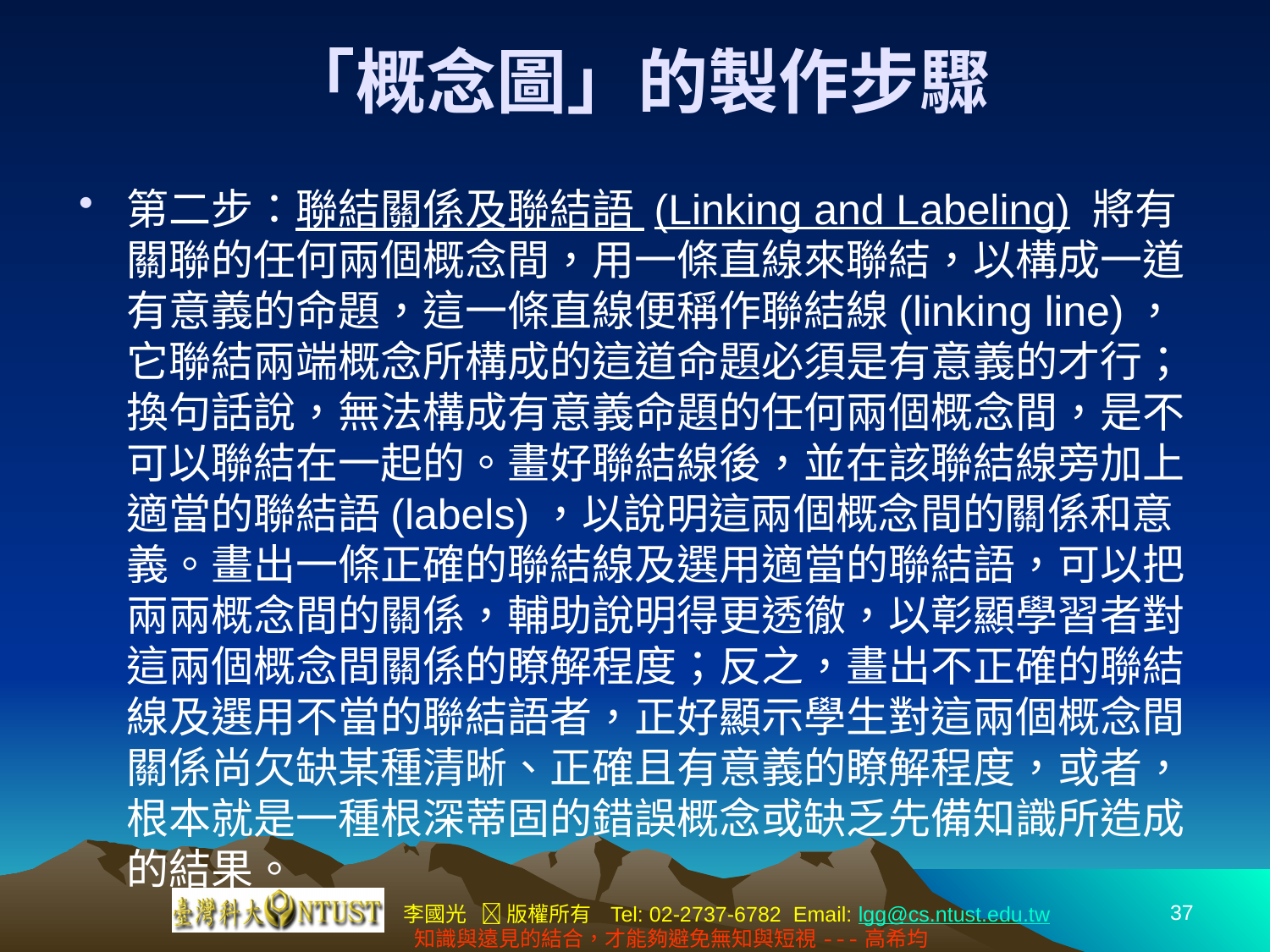

# 「概念圖」的製作步驟
第二步：聯結關係及聯結語 (Linking and Labeling) 將有關聯的任何兩個概念間，用一條直線來聯結，以構成一道有意義的命題，這一條直線便稱作聯結線(linking line)，它聯結兩端概念所構成的這道命題必須是有意義的才行；換句話說，無法構成有意義命題的任何兩個概念間，是不可以聯結在一起的。畫好聯結線後，並在該聯結線旁加上適當的聯結語(labels)，以說明這兩個概念間的關係和意義。畫出一條正確的聯結線及選用適當的聯結語，可以把兩兩概念間的關係，輔助說明得更透徹，以彰顯學習者對這兩個概念間關係的瞭解程度；反之，畫出不正確的聯結線及選用不當的聯結語者，正好顯示學生對這兩個概念間關係尚欠缺某種清晰、正確且有意義的瞭解程度，或者，根本就是一種根深蒂固的錯誤概念或缺乏先備知識所造成的結果。
37